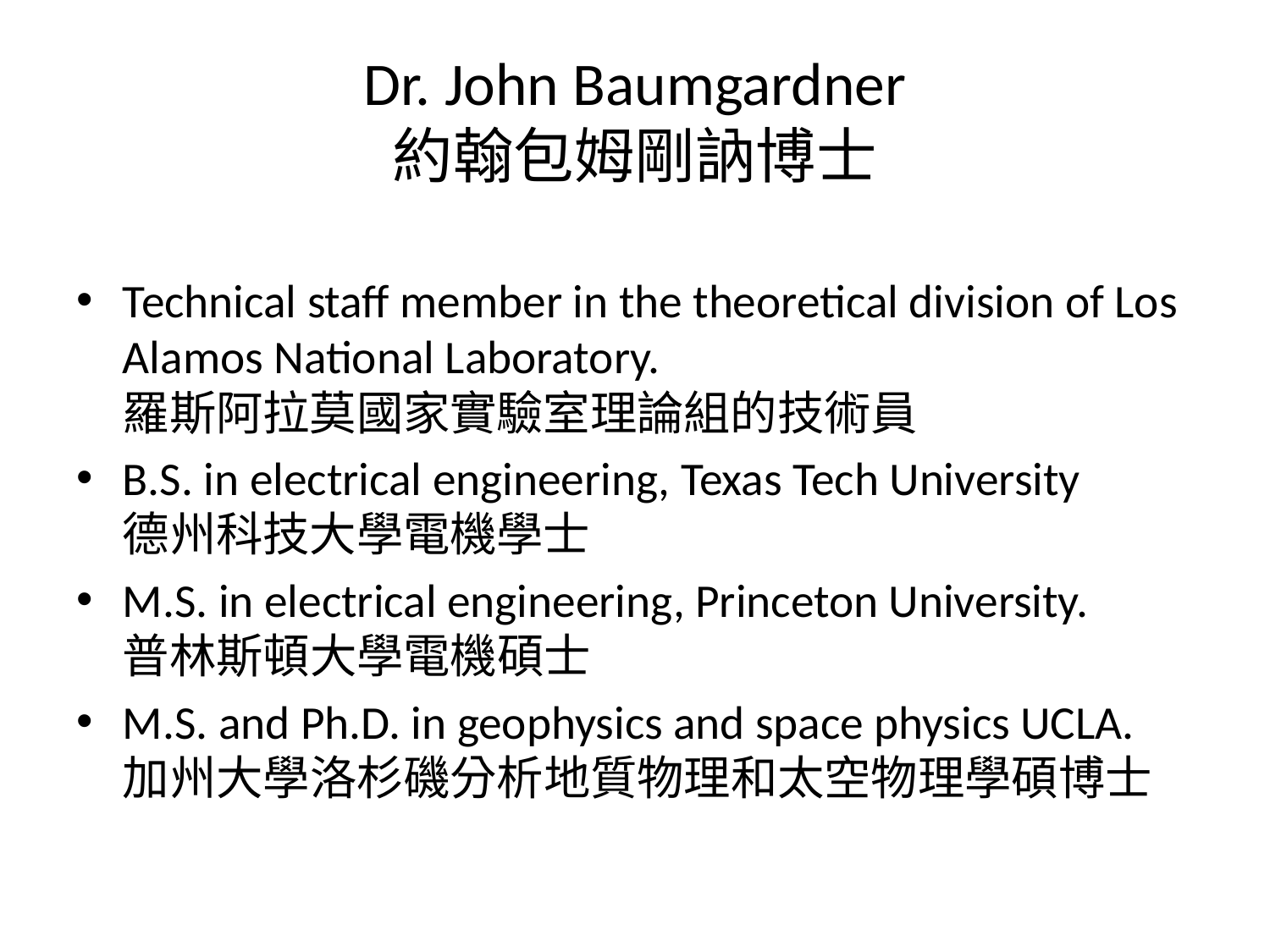

# Dr. John Baumgardner 約翰包姆剛訥博士
Technical staff member in the theoretical division of Los Alamos National Laboratory.
羅斯阿拉莫國家實驗室理論組的技術員
B.S. in electrical engineering, Texas Tech University
德州科技大學電機學士
M.S. in electrical engineering, Princeton University.
普林斯頓大學電機碩士
M.S. and Ph.D. in geophysics and space physics UCLA.
加州大學洛杉磯分析地質物理和太空物理學碩博士